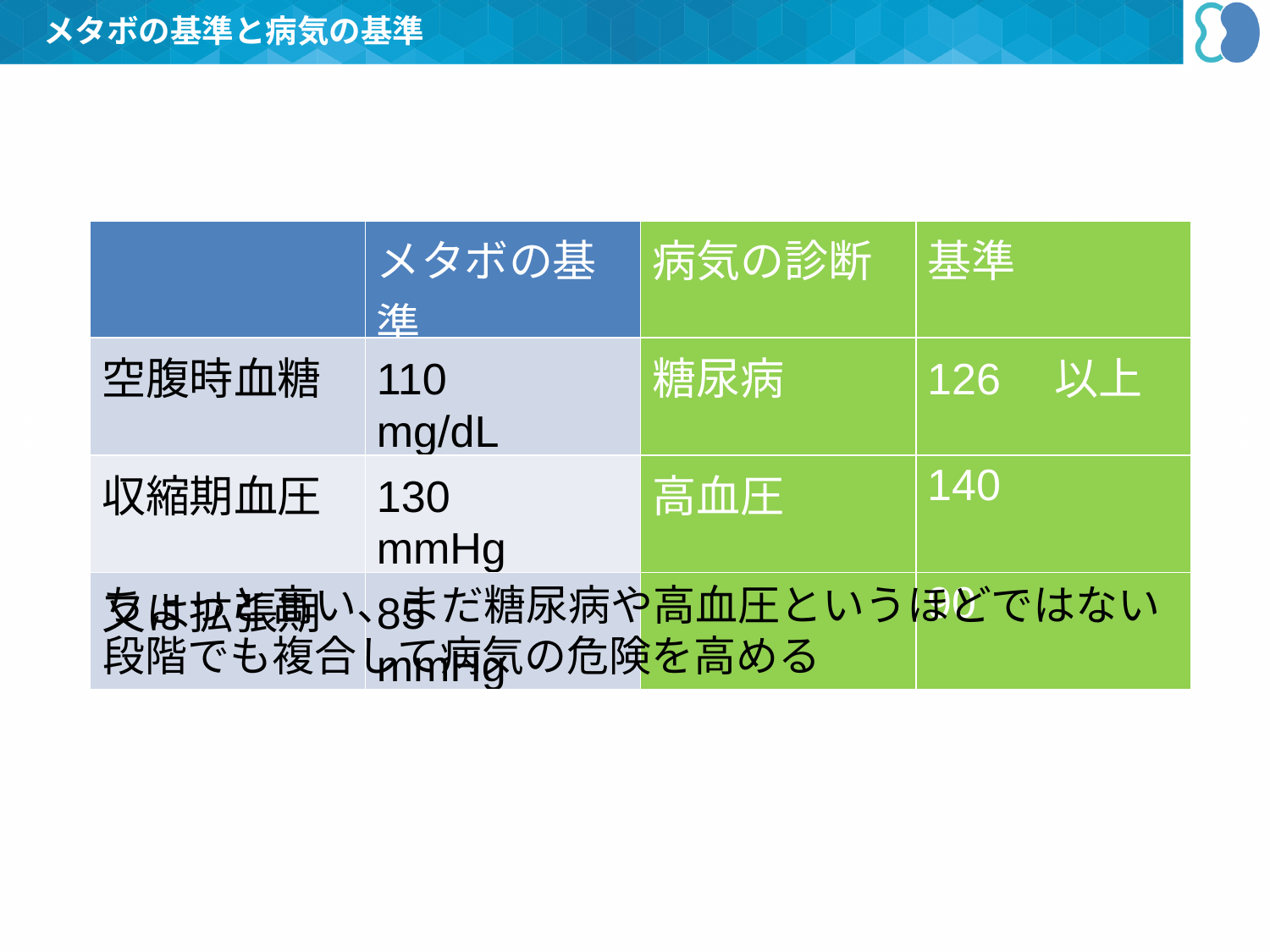

メタボの基準と病気の基準
|  | メタボの基準 | 病気の診断 | 基準 |
| --- | --- | --- | --- |
| 空腹時血糖 | 110　mg/dL | 糖尿病 | 126　以上 |
| 収縮期血圧 | 130　mmHg | 高血圧 | 140 |
| 又は拡張期 | 85　　mmHg |  | 90 |
ちょっと高い、まだ糖尿病や高血圧というほどではない
段階でも複合して病気の危険を高める